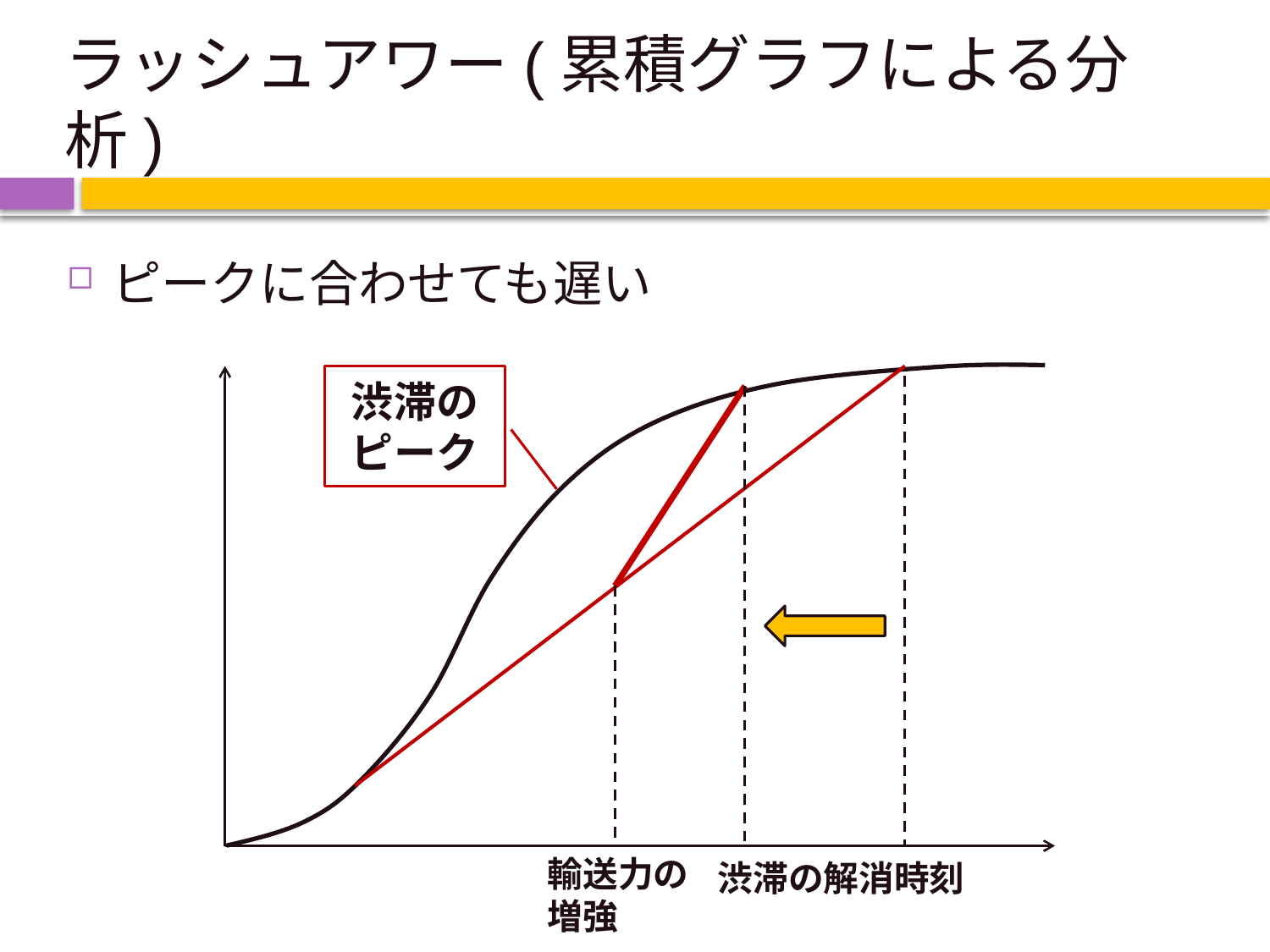

# ラッシュアワー(累積グラフによる分析)
ピークに合わせても遅い

渋滞のピーク

輸送力の増強
渋滞の解消時刻